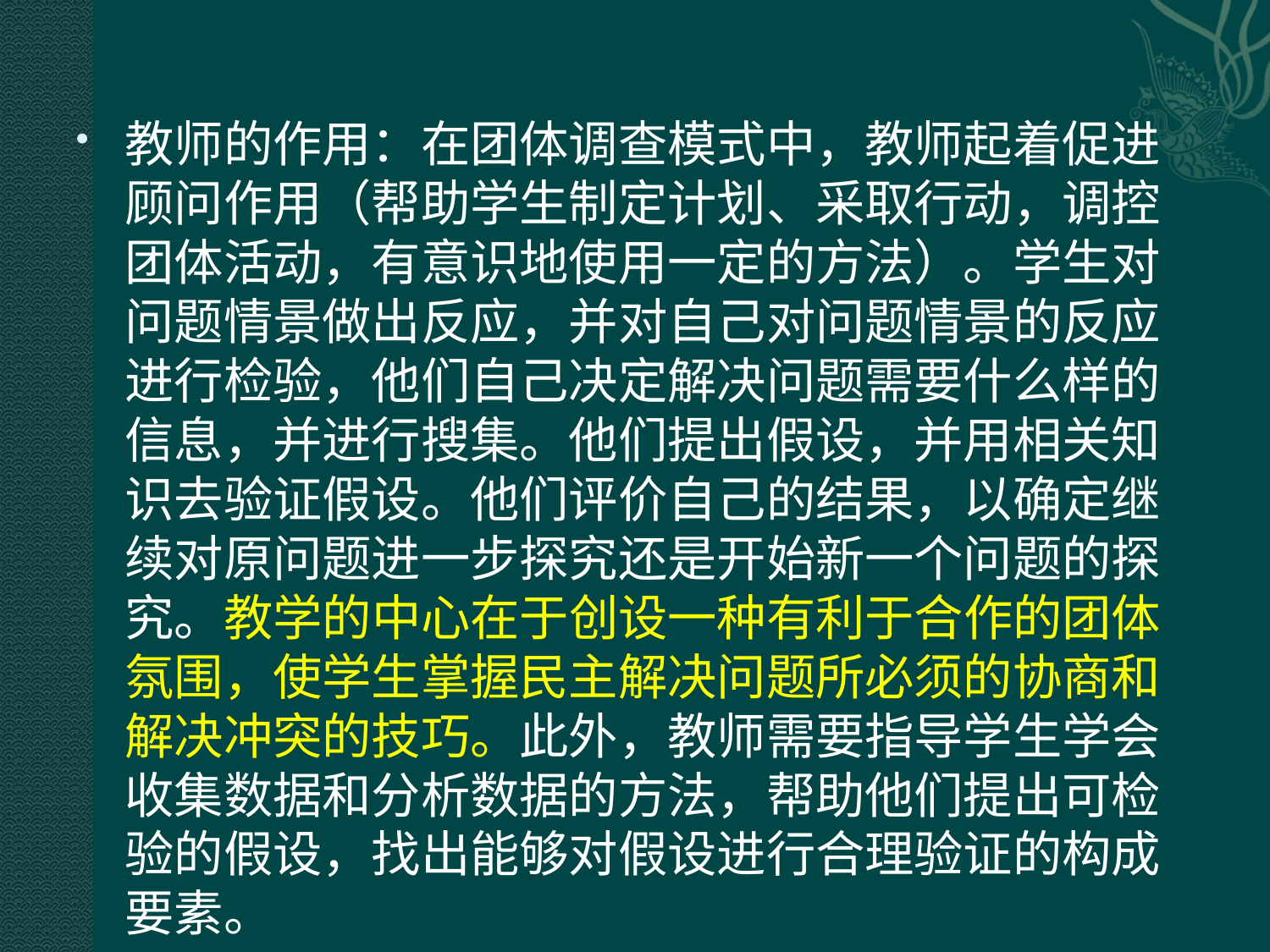

#
教师的作用：在团体调查模式中，教师起着促进顾问作用（帮助学生制定计划、采取行动，调控团体活动，有意识地使用一定的方法）。学生对问题情景做出反应，并对自己对问题情景的反应进行检验，他们自己决定解决问题需要什么样的信息，并进行搜集。他们提出假设，并用相关知识去验证假设。他们评价自己的结果，以确定继续对原问题进一步探究还是开始新一个问题的探究。教学的中心在于创设一种有利于合作的团体氛围，使学生掌握民主解决问题所必须的协商和解决冲突的技巧。此外，教师需要指导学生学会收集数据和分析数据的方法，帮助他们提出可检验的假设，找出能够对假设进行合理验证的构成要素。